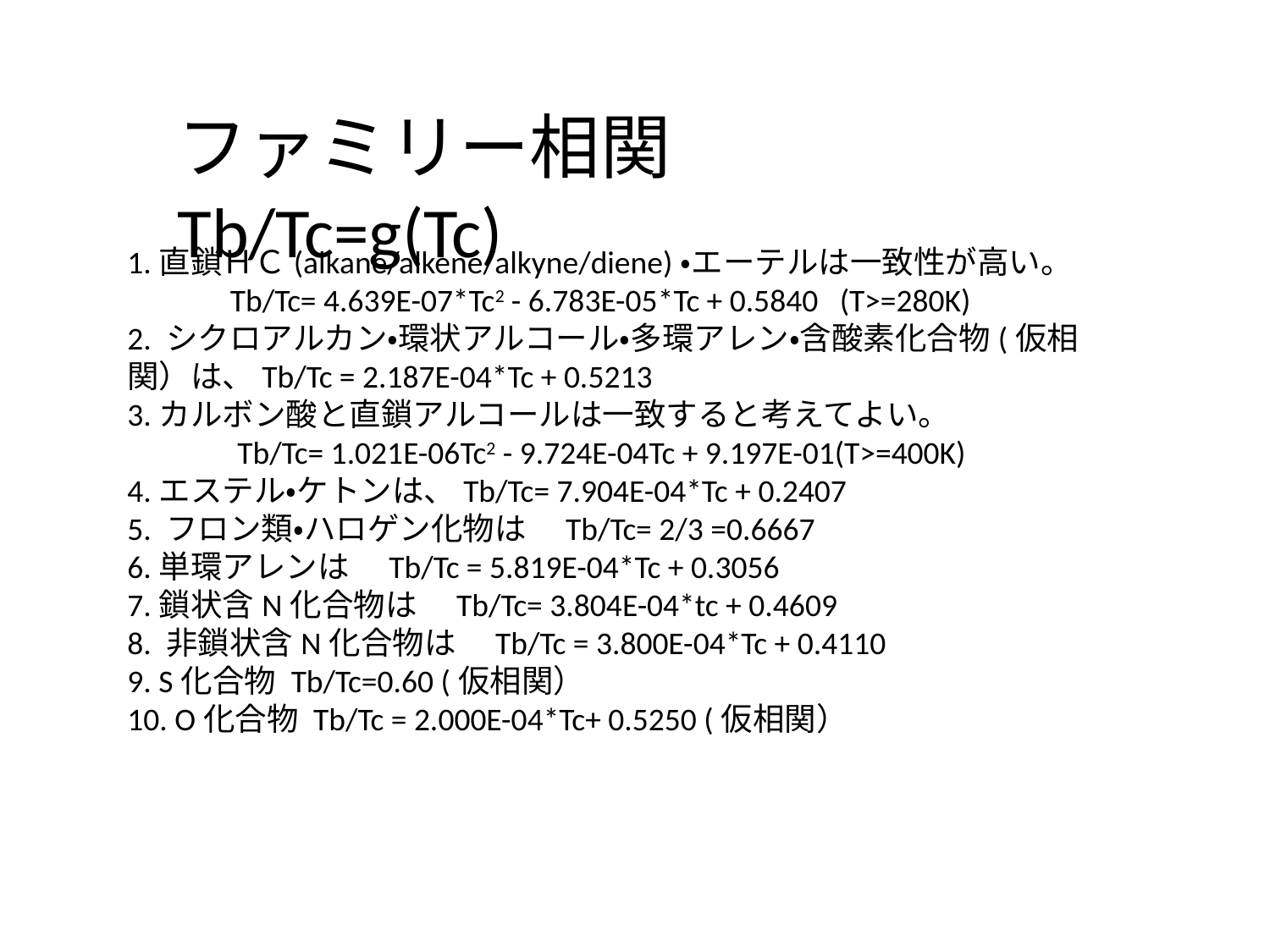

ファミリー相関　Tb/Tc=g(Tc)
1.直鎖ＨＣ(alkane/alkene/alkyne/diene)・エーテルは一致性が高い。
　　　Tb/Tc= 4.639E-07*Tc2 - 6.783E-05*Tc + 0.5840   (T>=280K)
2. シクロアルカン・環状アルコール・多環アレン・含酸素化合物(仮相関）は、Tb/Tc = 2.187E-04*Tc + 0.5213
3.カルボン酸と直鎖アルコールは一致すると考えてよい。
　　　 Tb/Tc= 1.021E-06Tc2 - 9.724E-04Tc + 9.197E-01(T>=400K)
4.エステル・ケトンは、Tb/Tc= 7.904E-04*Tc + 0.2407
5. フロン類・ハロゲン化物は　Tb/Tc= 2/3 =0.6667
6.単環アレンは　Tb/Tc = 5.819E-04*Tc + 0.3056
7.鎖状含N化合物は　Tb/Tc= 3.804E-04*tc + 0.4609
8. 非鎖状含N化合物は　Tb/Tc = 3.800E-04*Tc + 0.4110
9. S化合物 Tb/Tc=0.60 (仮相関）
10. O化合物 Tb/Tc = 2.000E-04*Tc+ 0.5250 (仮相関）